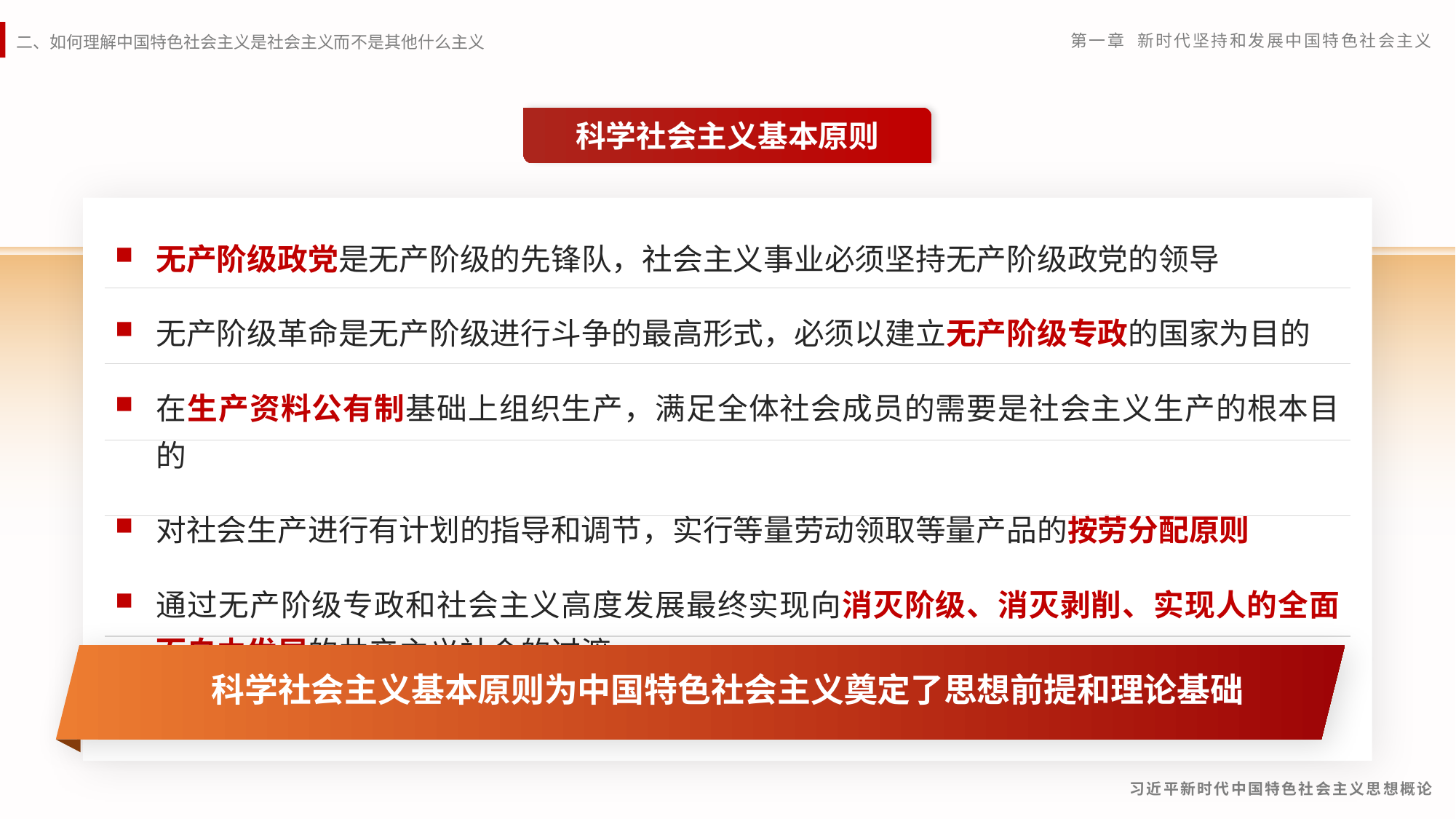

科学社会主义基本原则

无产阶级政党是无产阶级的先锋队，社会主义事业必须坚持无产阶级政党的领导
无产阶级革命是无产阶级进行斗争的最高形式，必须以建立无产阶级专政的国家为目的
在生产资料公有制基础上组织生产，满足全体社会成员的需要是社会主义生产的根本目的
对社会生产进行有计划的指导和调节，实行等量劳动领取等量产品的按劳分配原则
通过无产阶级专政和社会主义高度发展最终实现向消灭阶级、消灭剥削、实现人的全面而自由发展的共产主义社会的过渡

科学社会主义基本原则为中国特色社会主义奠定了思想前提和理论基础